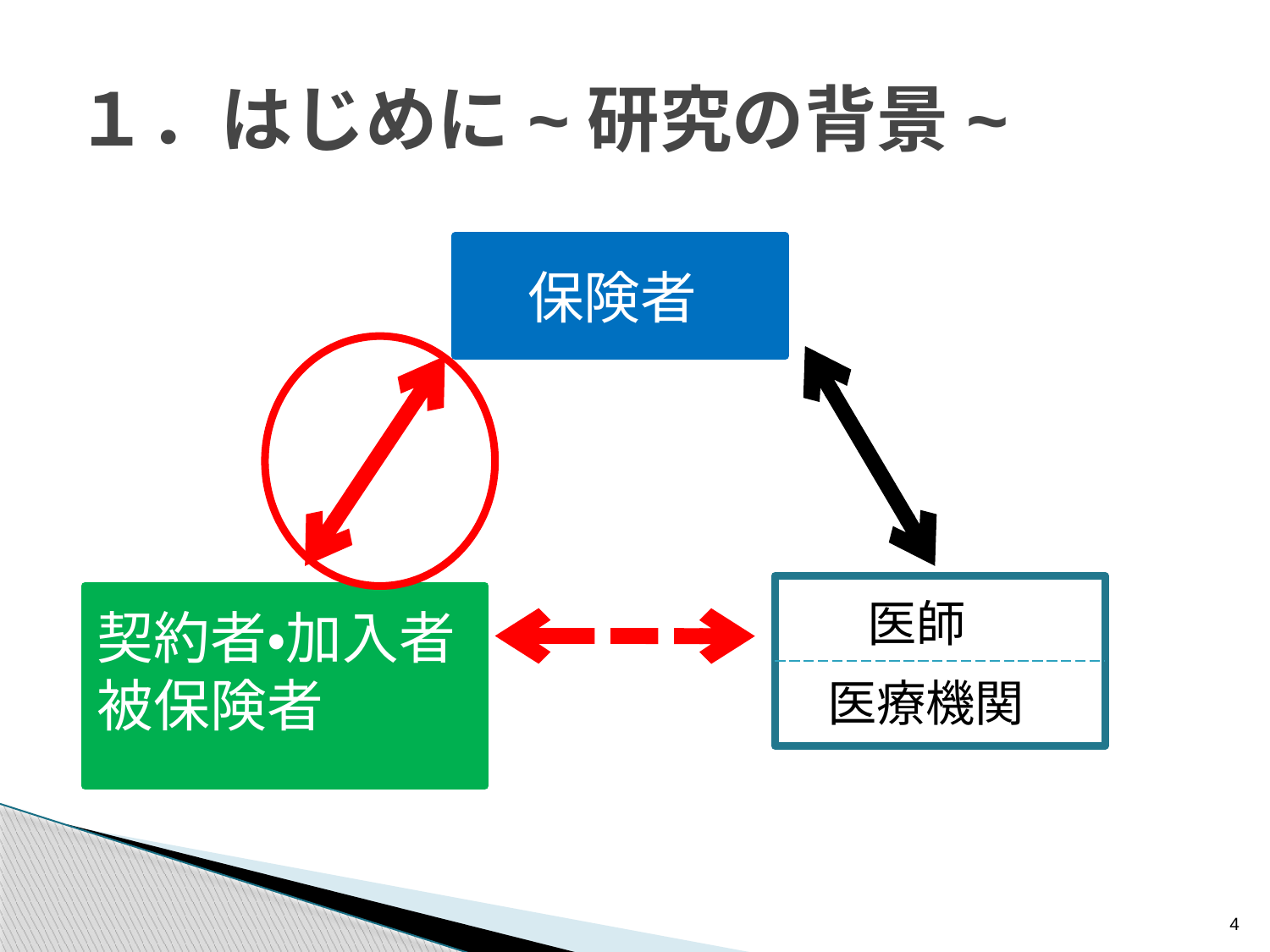

# １．はじめに~研究の背景~

保険者

医師
契約者・加入者
被保険者
医療機関
4